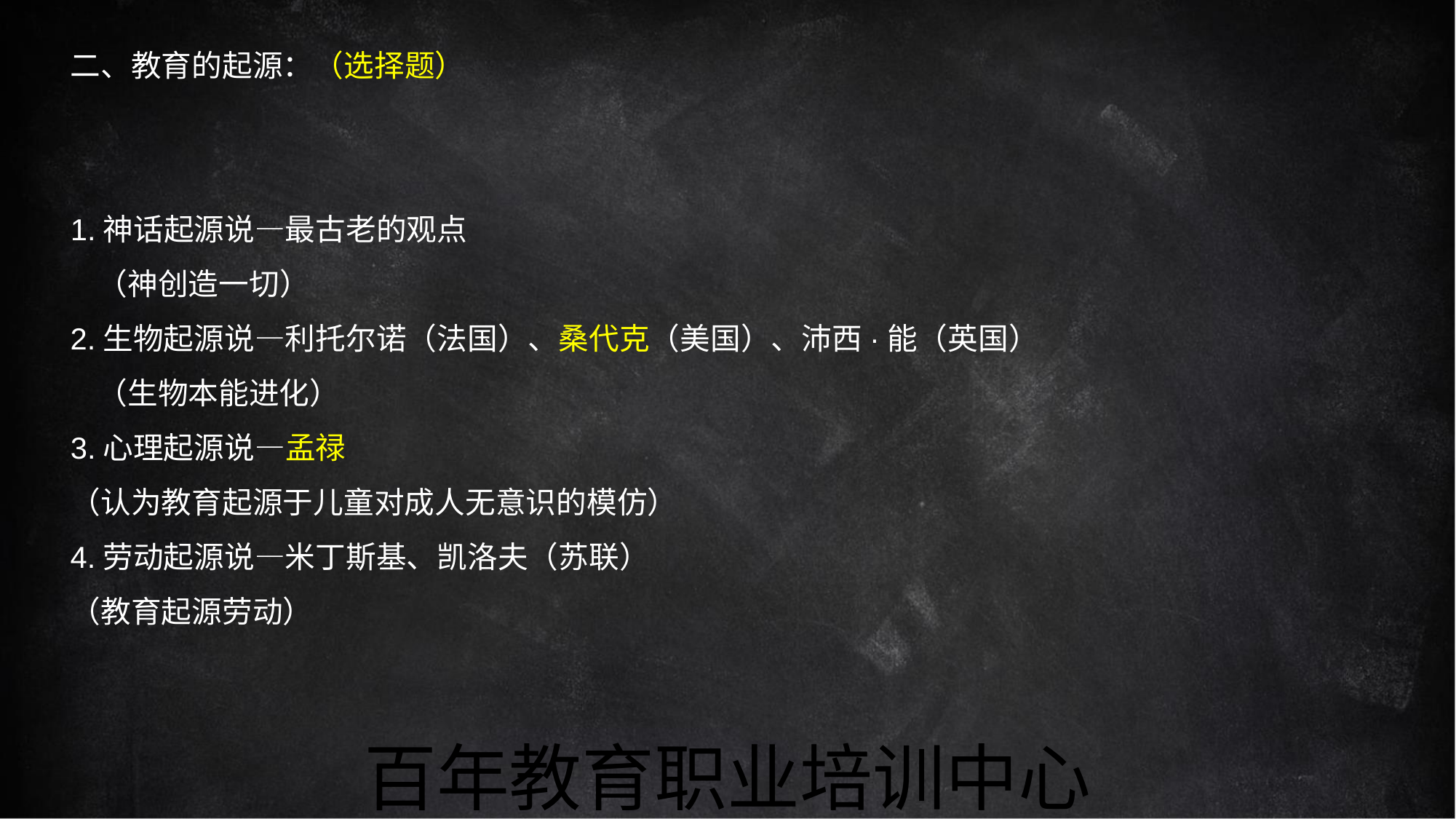

二、教育的起源：（选择题）
1.神话起源说—最古老的观点
（神创造一切）
2.生物起源说—利托尔诺（法国）、桑代克（美国）、沛西·能（英国）
（生物本能进化）
3.心理起源说—孟禄
（认为教育起源于儿童对成人无意识的模仿）
4.劳动起源说—米丁斯基、凯洛夫（苏联）
（教育起源劳动）
百年教育职业培训中心